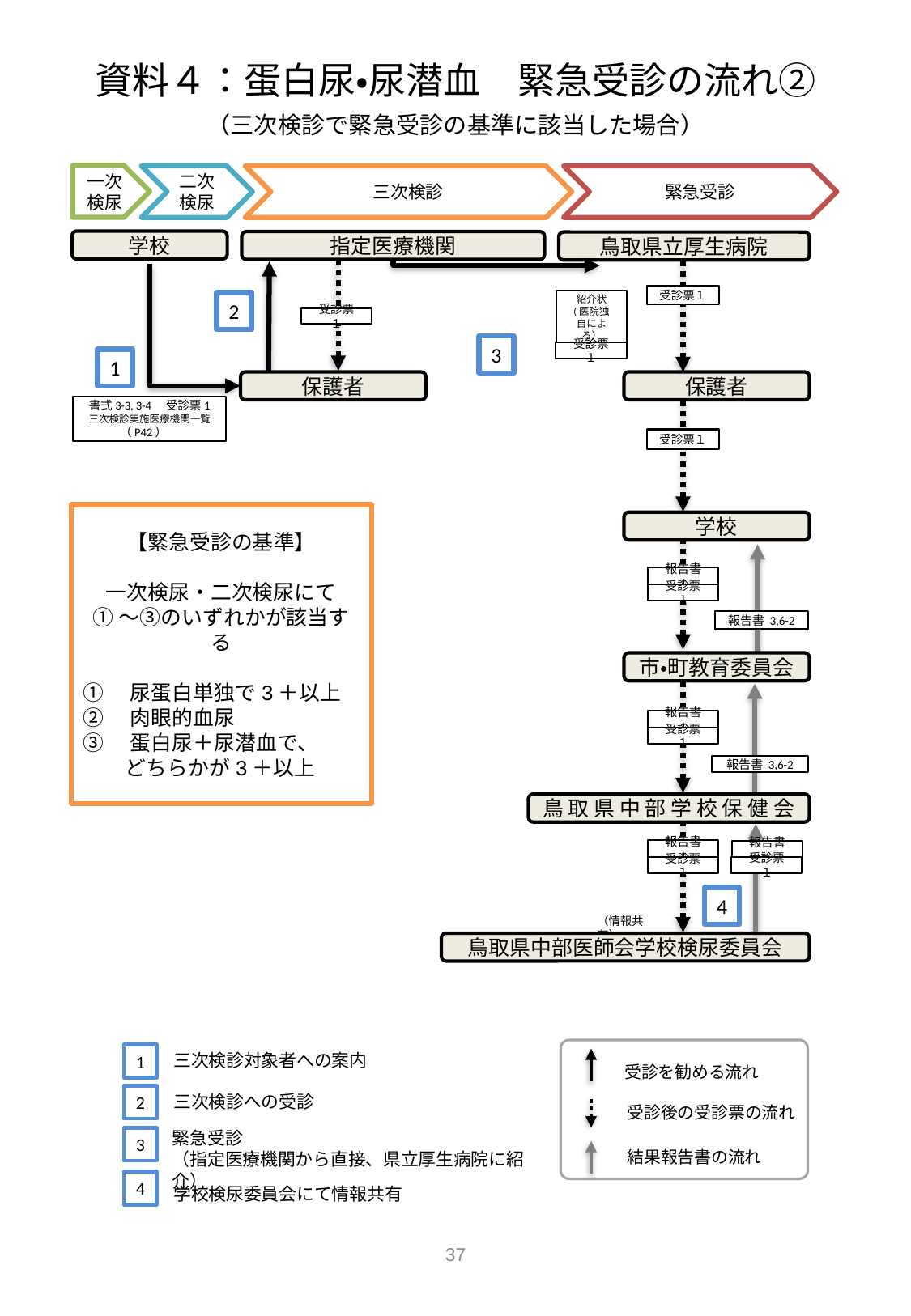

資料４：蛋白尿・尿潜血　緊急受診の流れ②
（三次検診で緊急受診の基準に該当した場合）
一次
検尿
二次
検尿
三次検診
緊急受診
学校
指定医療機関
鳥取県立厚生病院

受診票１
紹介状
(医院独自による）
2
受診票１
3
受診票１
1
保護者
保護者
書式3-3, 3-4　受診票1
三次検診実施医療機関一覧（P42）
受診票１
【緊急受診の基準】

一次検尿・二次検尿にて
①～③のいずれかが該当する

①　尿蛋白単独で3＋以上
②　肉眼的血尿
③　蛋白尿＋尿潜血で、
　　どちらかが3＋以上
学校
報告書 1
受診票１
報告書 3,6-2
市・町教育委員会
報告書 1
受診票１
報告書 3,6-2
鳥 取 県 中 部 学 校 保 健 会
報告書 1
報告書 1
受診票１
受診票１
4
（情報共有）
鳥取県中部医師会学校検尿委員会

三次検診対象者への案内
1
受診を勧める流れ
三次検診への受診
2
受診後の受診票の流れ
緊急受診
（指定医療機関から直接、県立厚生病院に紹介）
3
結果報告書の流れ
4
学校検尿委員会にて情報共有
37